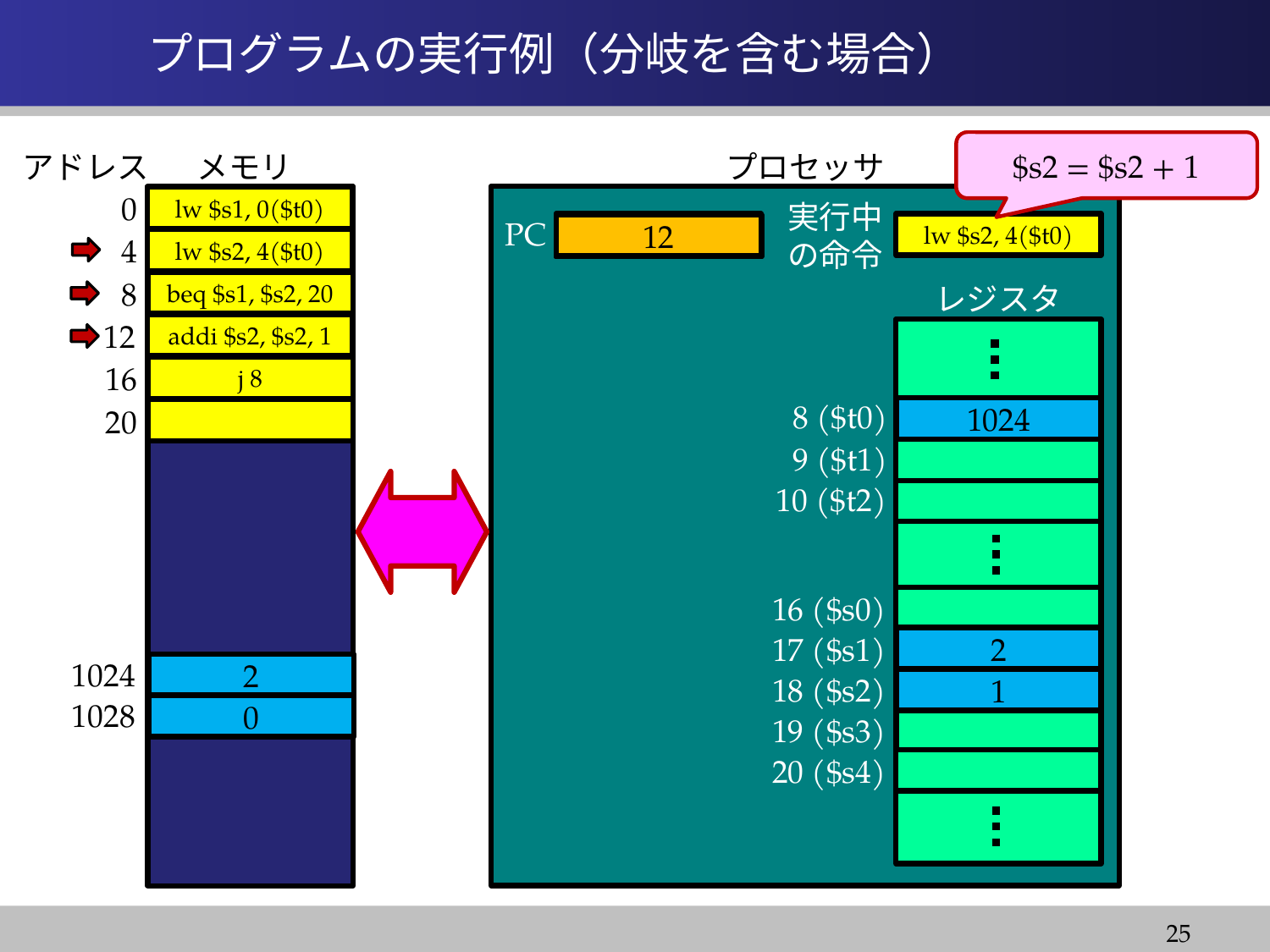

# プログラムの実行例（分岐を含む場合）
$s2 = $s2 + 1
if ($s1 == $s2)
go to 20;
プロセッサ
アドレス
メモリ
0

lw $s1, 0($t0)
lw $s1, 0($t0)
実行中
の命令
PC

lw $s2, 4($t0)
12
0
4
8
4
lw $s2, 4($t0)
lw $s2, 4($t0)

8
beq $s1, $s2, 20
beq $s1, $s2, 20
レジスタ

12
addi $s2, $s2, 1
addi $s2, $s2, 1

16
j 8
j 8
8 ($t0)
20

1024

9 ($t1)

10 ($t2)

16 ($s0)

17 ($s1)

2
1024
2
2
18 ($s2)

0
1
1028
0
0
19 ($s3)

20 ($s4)

25